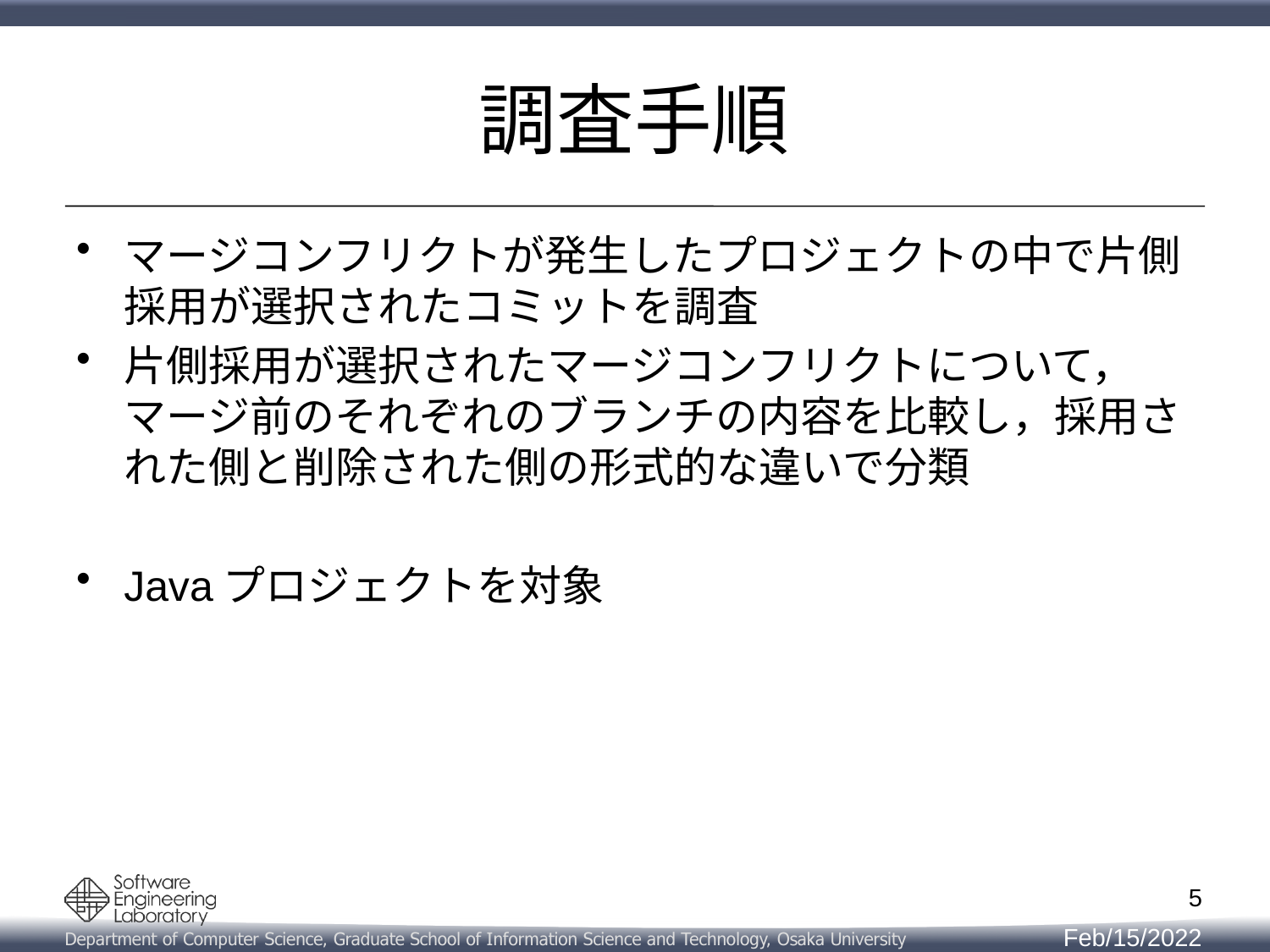

# 調査手順
マージコンフリクトが発生したプロジェクトの中で片側採用が選択されたコミットを調査
片側採用が選択されたマージコンフリクトについて，マージ前のそれぞれのブランチの内容を比較し，採用された側と削除された側の形式的な違いで分類

Javaプロジェクトを対象
5
Feb/15/2022